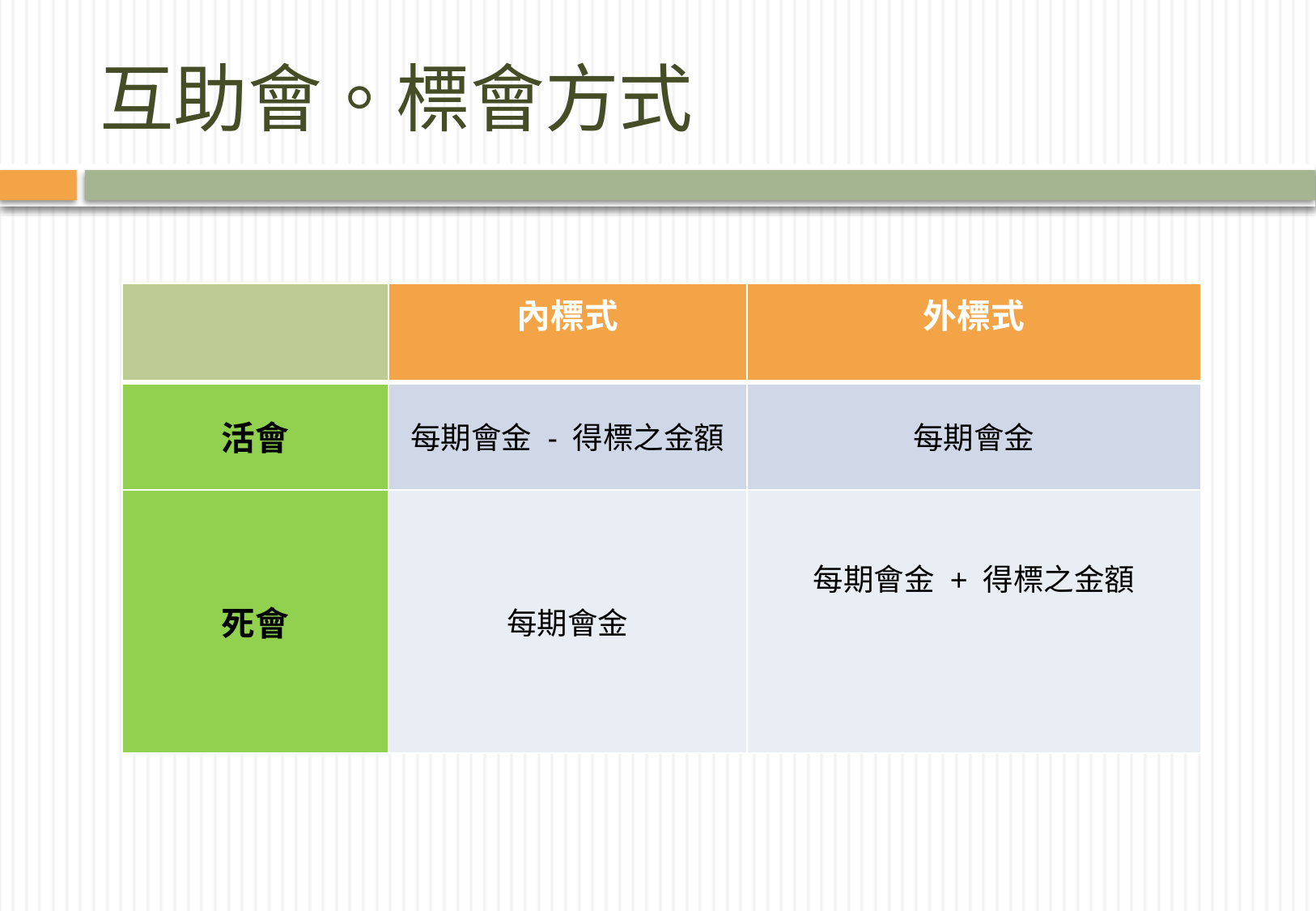

# 互助會。標會方式
|  | 內標式 | 外標式 |
| --- | --- | --- |
| 活會 | 每期會金 - 得標之金額 | 每期會金 |
| 死會 | 每期會金 | 每期會金 + 得標之金額 |